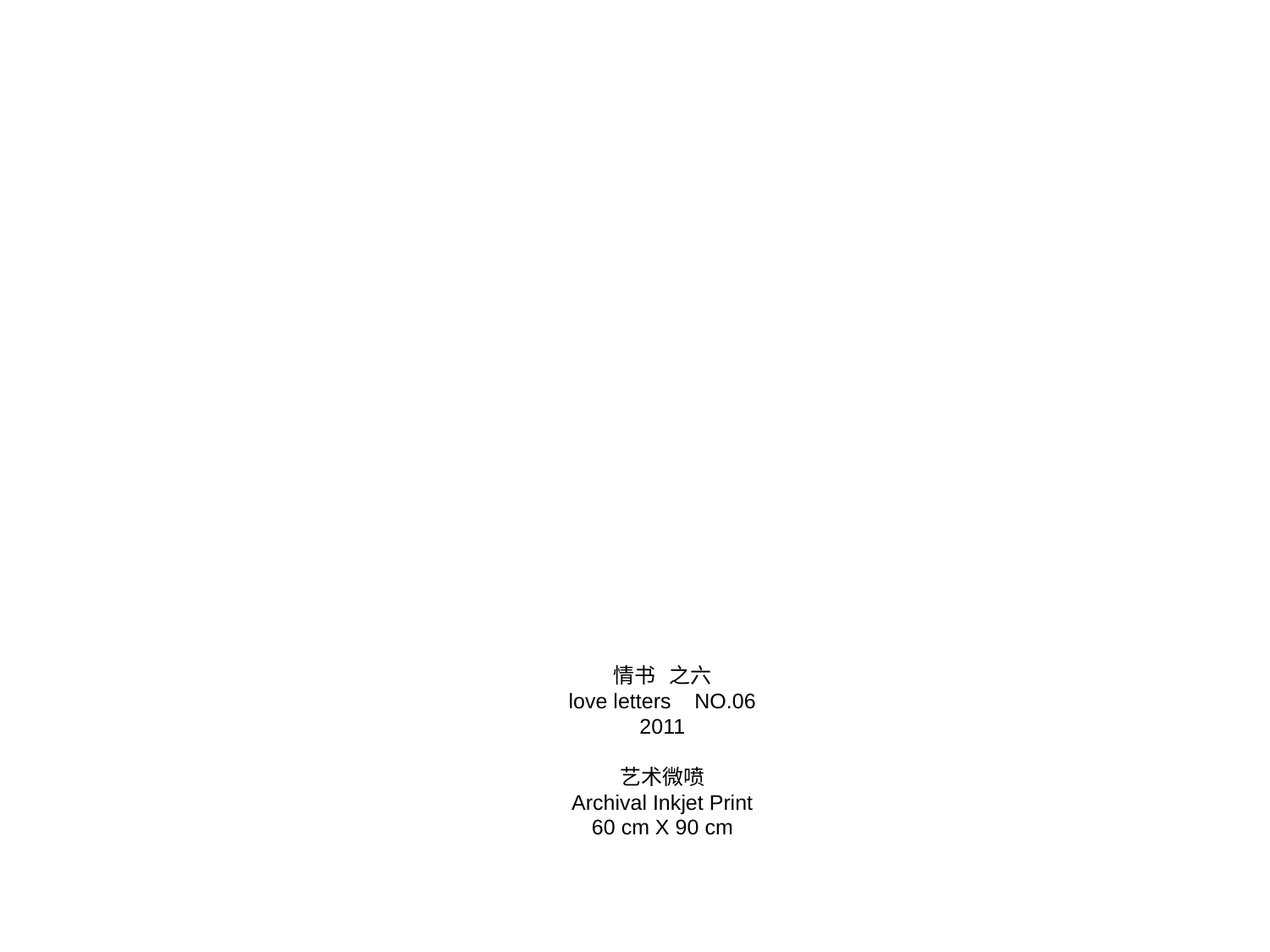

情书   之六
love letters    NO.06
2011

艺术微喷
Archival Inkjet Print
60 cm X 90 cm